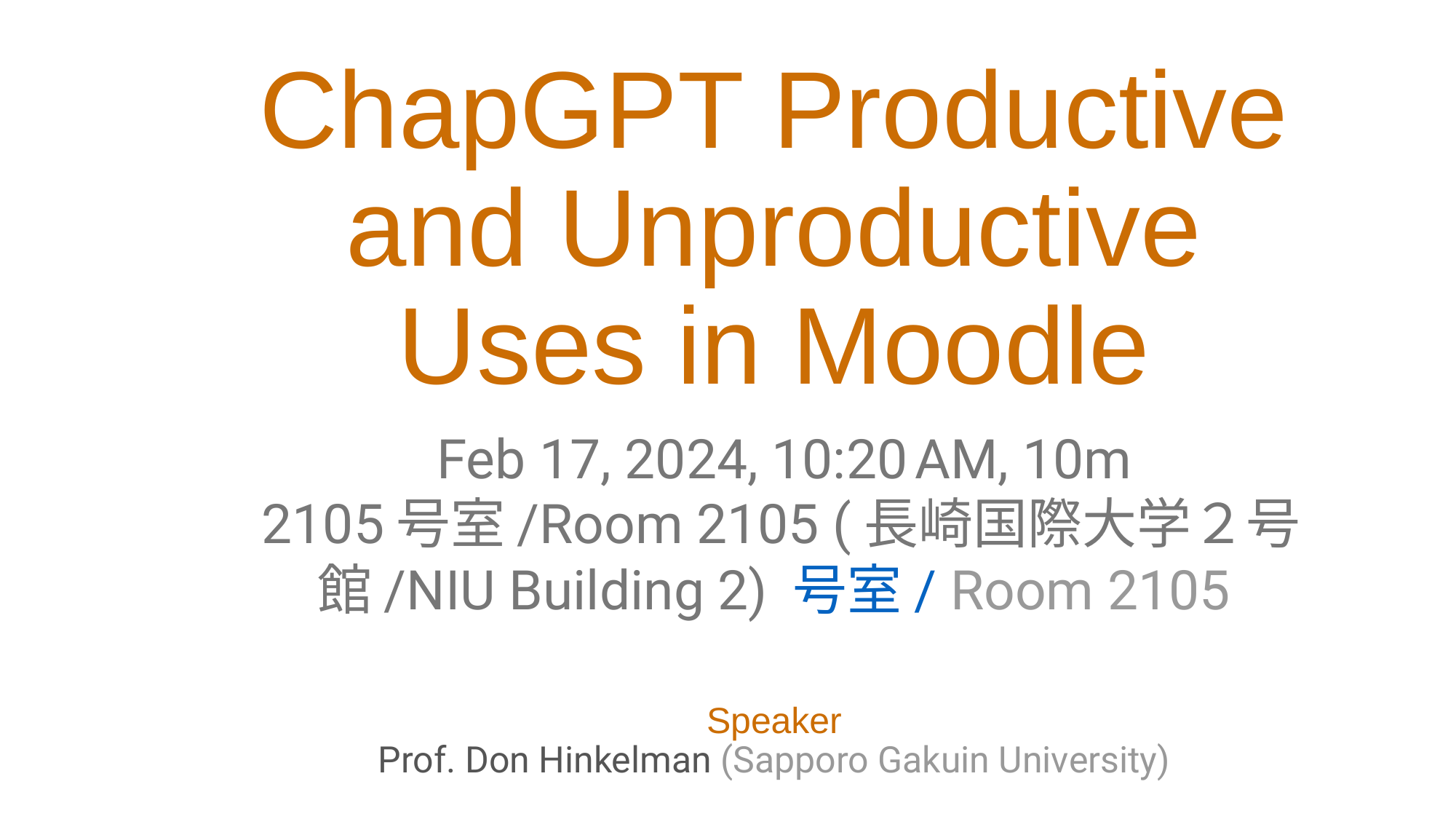

# ChapGPT Productive and Unproductive Uses in Moodle  Feb 17, 2024, 10:20 AM, 10m  2105号室/Room 2105 (長崎国際大学２号館/NIU Building 2) 号室 / Room 2105
Speaker
Prof. Don Hinkelman (Sapporo Gakuin University)